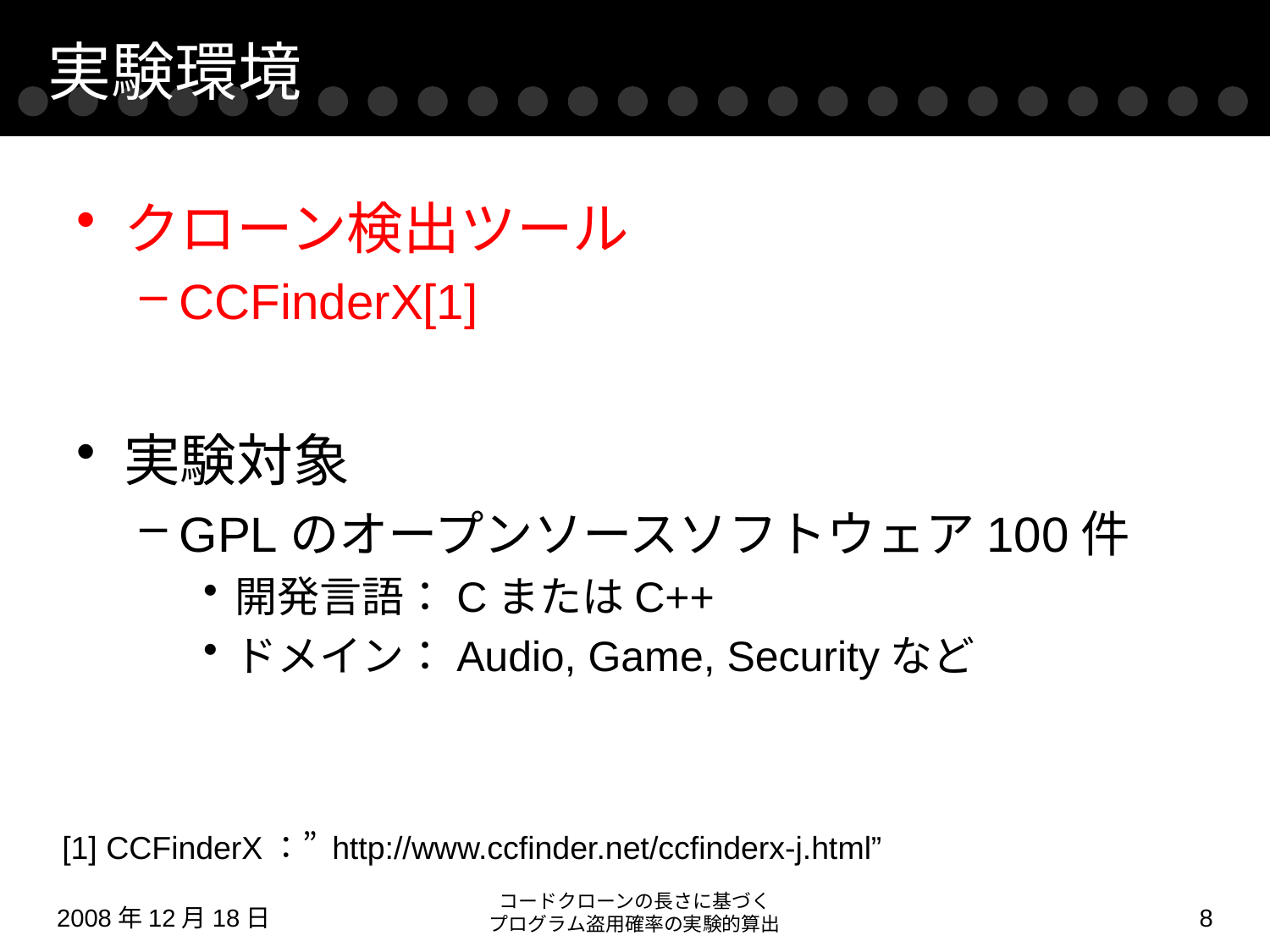

# 実験環境
クローン検出ツール
CCFinderX[1]

実験対象
GPLのオープンソースソフトウェア100件
開発言語：CまたはC++
ドメイン：Audio, Game, Securityなど
[1] CCFinderX：” http://www.ccfinder.net/ccfinderx-j.html”
コードクローンの長さに基づく
プログラム盗用確率の実験的算出
2008年12月18日
8